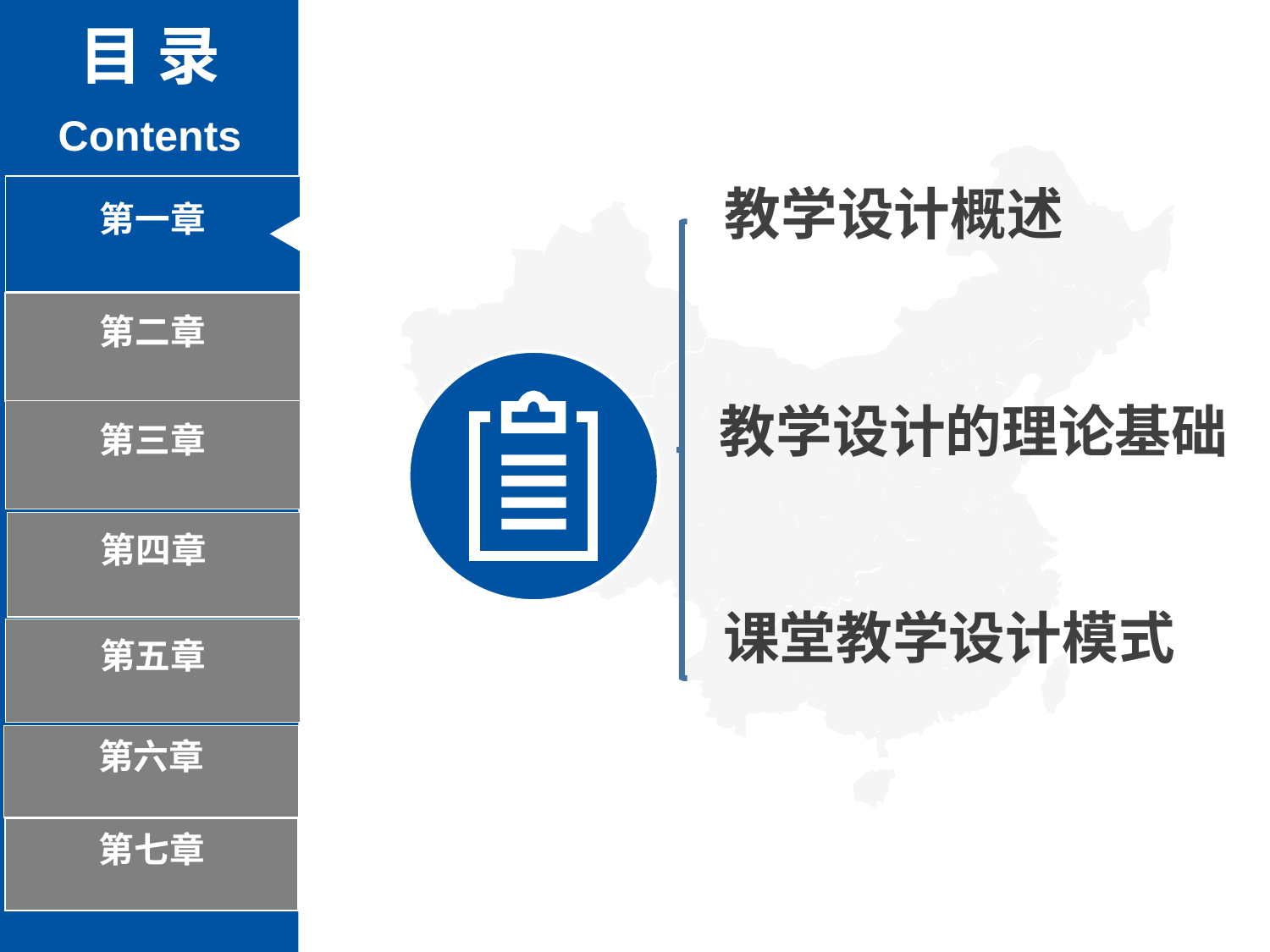

目 录
Contents
教学设计概述
第一章

第二章

教学设计的理论基础
第三章

第四章

课堂教学设计模式
第五章

第六章

第七章